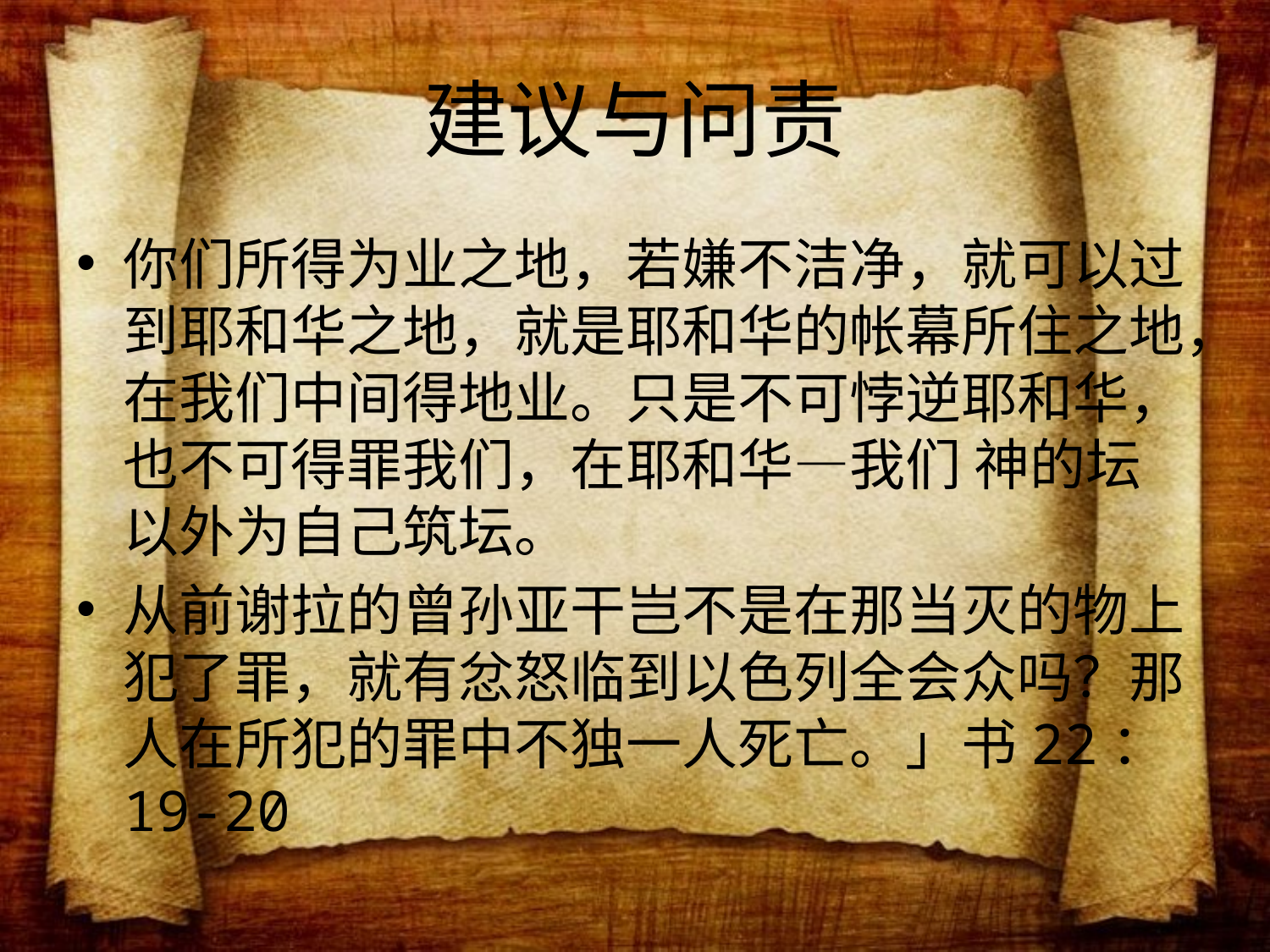

# 建议与问责
你们所得为业之地，若嫌不洁净，就可以过到耶和华之地，就是耶和华的帐幕所住之地，在我们中间得地业。只是不可悖逆耶和华，也不可得罪我们，在耶和华—我们 神的坛以外为自己筑坛。
从前谢拉的曾孙亚干岂不是在那当灭的物上犯了罪，就有忿怒临到以色列全会众吗？那人在所犯的罪中不独一人死亡。」书22：19-20